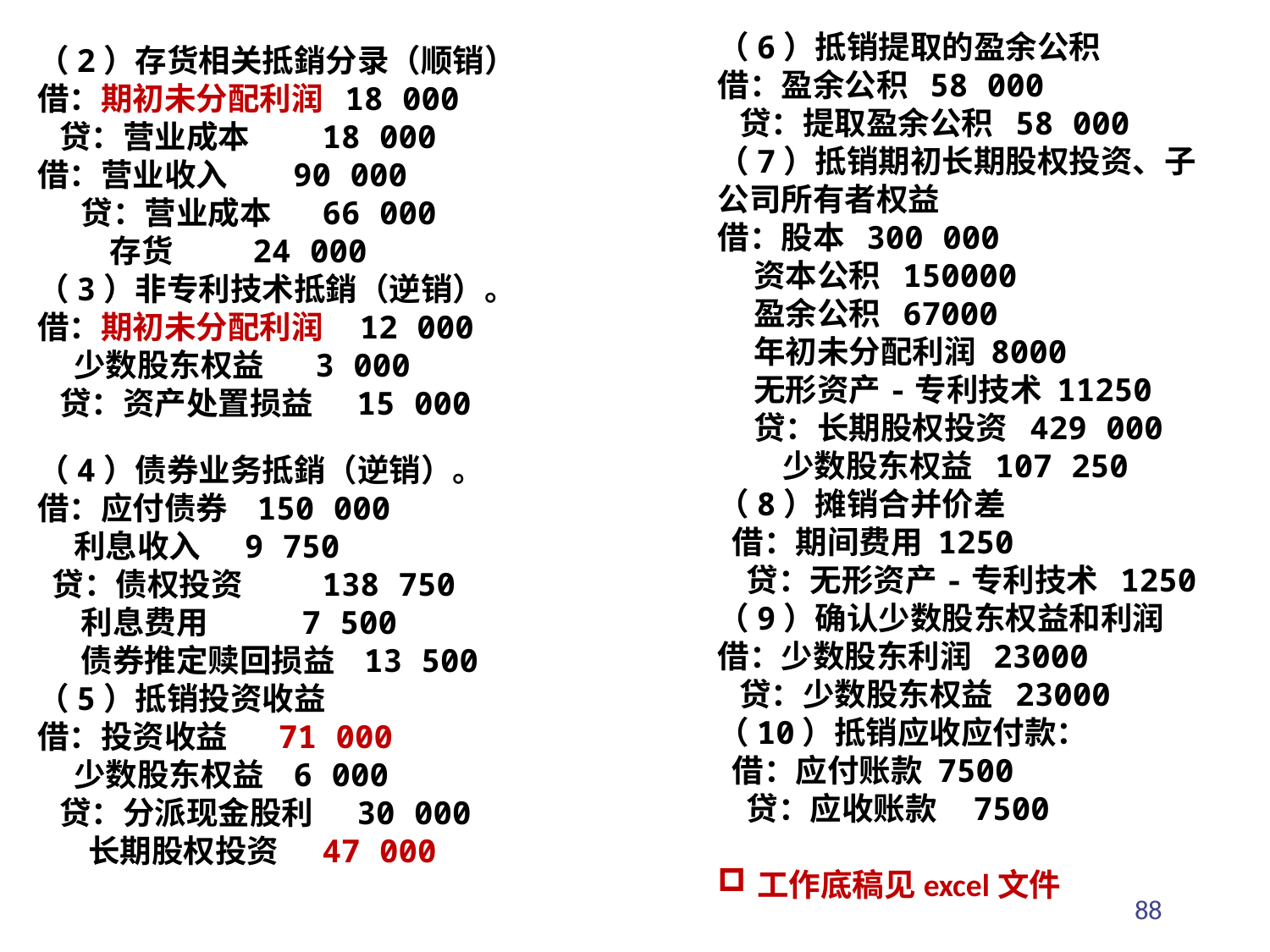

（6）抵销提取的盈余公积
借：盈余公积  58 000
  贷：提取盈余公积  58 000
（7）抵销期初长期股权投资、子公司所有者权益
借：股本  300 000
    资本公积  150000
    盈余公积  67000
    年初未分配利润 8000
    无形资产-专利技术 11250
    贷：长期股权投资  429 000
        少数股东权益  107 250
（8）摊销合并价差
 借：期间费用 1250
   贷：无形资产-专利技术  1250
（9）确认少数股东权益和利润
借：少数股东利润  23000
  贷：少数股东权益  23000
（10）抵销应收应付款：
 借：应付账款 7500
   贷：应收账款    7500

工作底稿见excel文件
（2）存货相关抵銷分录（顺销）
借：期初未分配利润  18 000
  贷：营业成本         18 000
借：营业收入        90 000
     贷：营业成本      66 000
         存货          24 000
（3）非专利技术抵銷（逆销）。
借：期初未分配利润    12 000
    少数股东权益      3 000
  贷：资产处置损益     15 000
（4）债券业务抵銷（逆销）。
借：应付债券   150 000
    利息收入     9 750
 贷：债权投资          138 750
     利息费用            7 500
     债券推定赎回损益   13 500
（5）抵销投资收益
借：投资收益      71 000
    少数股东权益   6 000
  贷：分派现金股利     30 000
      长期股权投资     47 000
88